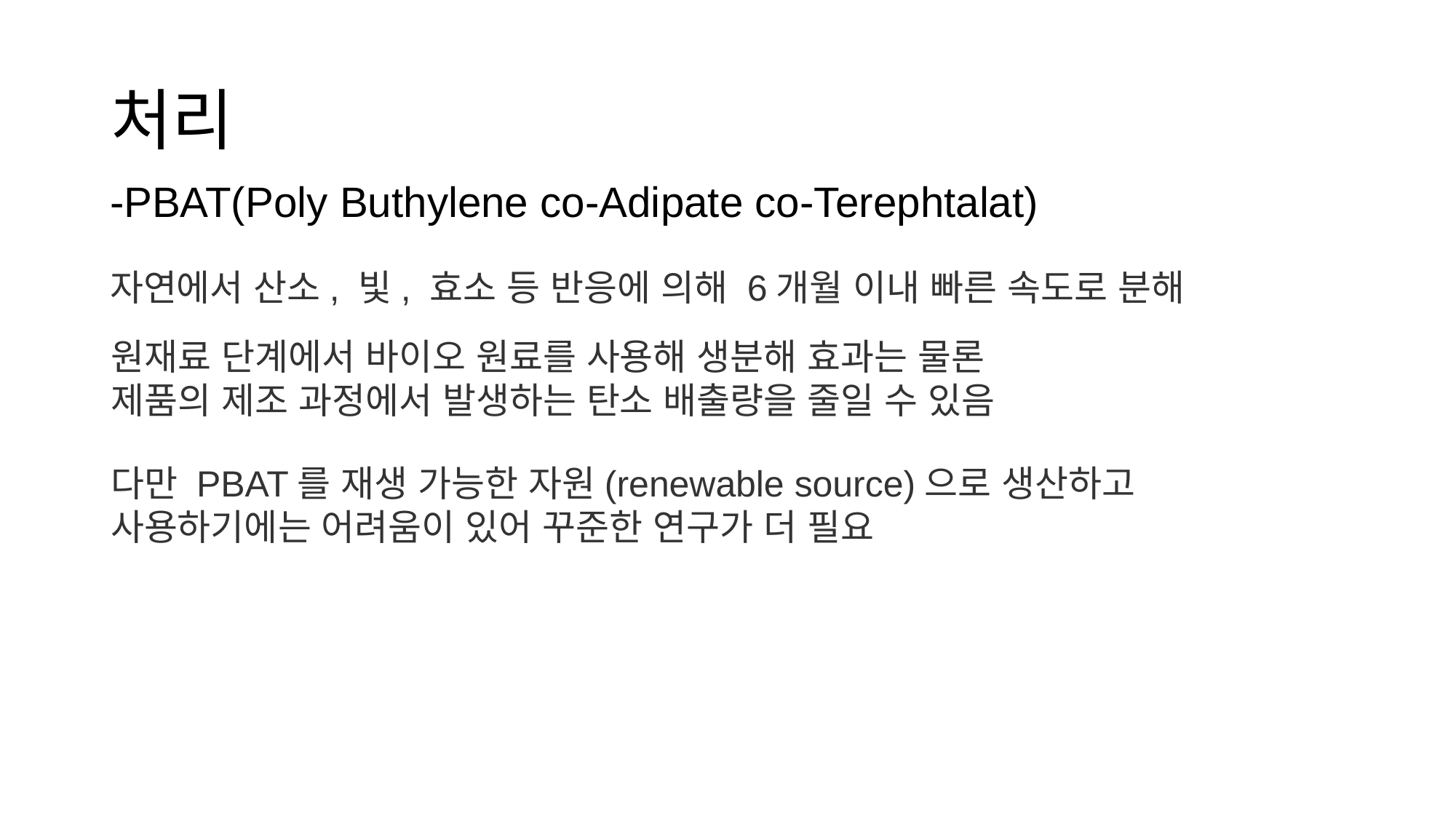

# 처리
-PBAT(Poly Buthylene co-Adipate co-Terephtalat)
자연에서 산소, 빛, 효소 등 반응에 의해 6개월 이내 빠른 속도로 분해
원재료 단계에서 바이오 원료를 사용해 생분해 효과는 물론
제품의 제조 과정에서 발생하는 탄소 배출량을 줄일 수 있음
다만 PBAT를 재생 가능한 자원(renewable source)으로 생산하고 사용하기에는 어려움이 있어 꾸준한 연구가 더 필요